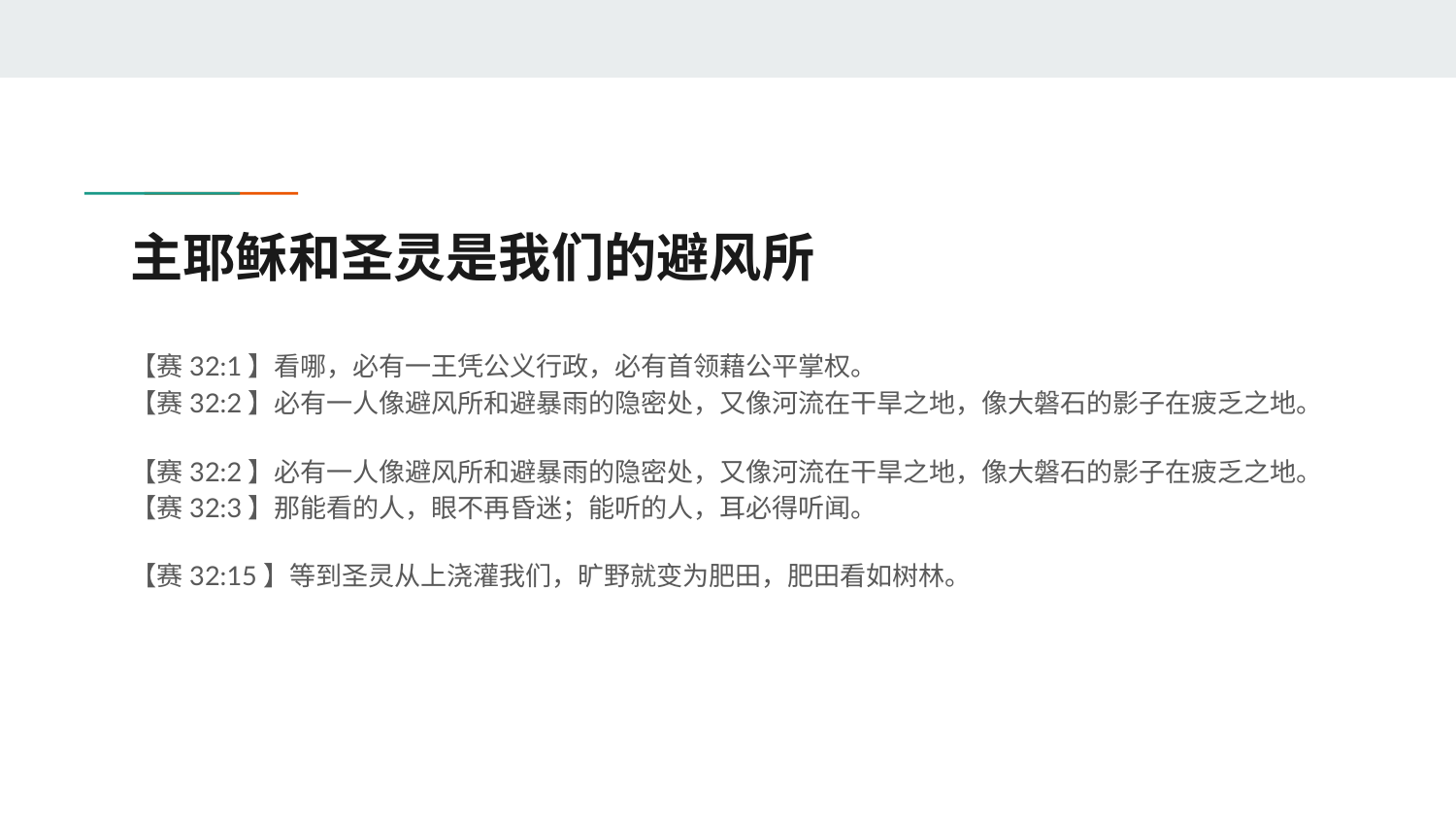

# 主耶稣和圣灵是我们的避风所
【赛32:1】看哪，必有一王凭公义行政，必有首领藉公平掌权。
【赛32:2】必有一人像避风所和避暴雨的隐密处，又像河流在干旱之地，像大磐石的影子在疲乏之地。
【赛32:2】必有一人像避风所和避暴雨的隐密处，又像河流在干旱之地，像大磐石的影子在疲乏之地。
【赛32:3】那能看的人，眼不再昏迷；能听的人，耳必得听闻。
【赛32:15】等到圣灵从上浇灌我们，旷野就变为肥田，肥田看如树林。